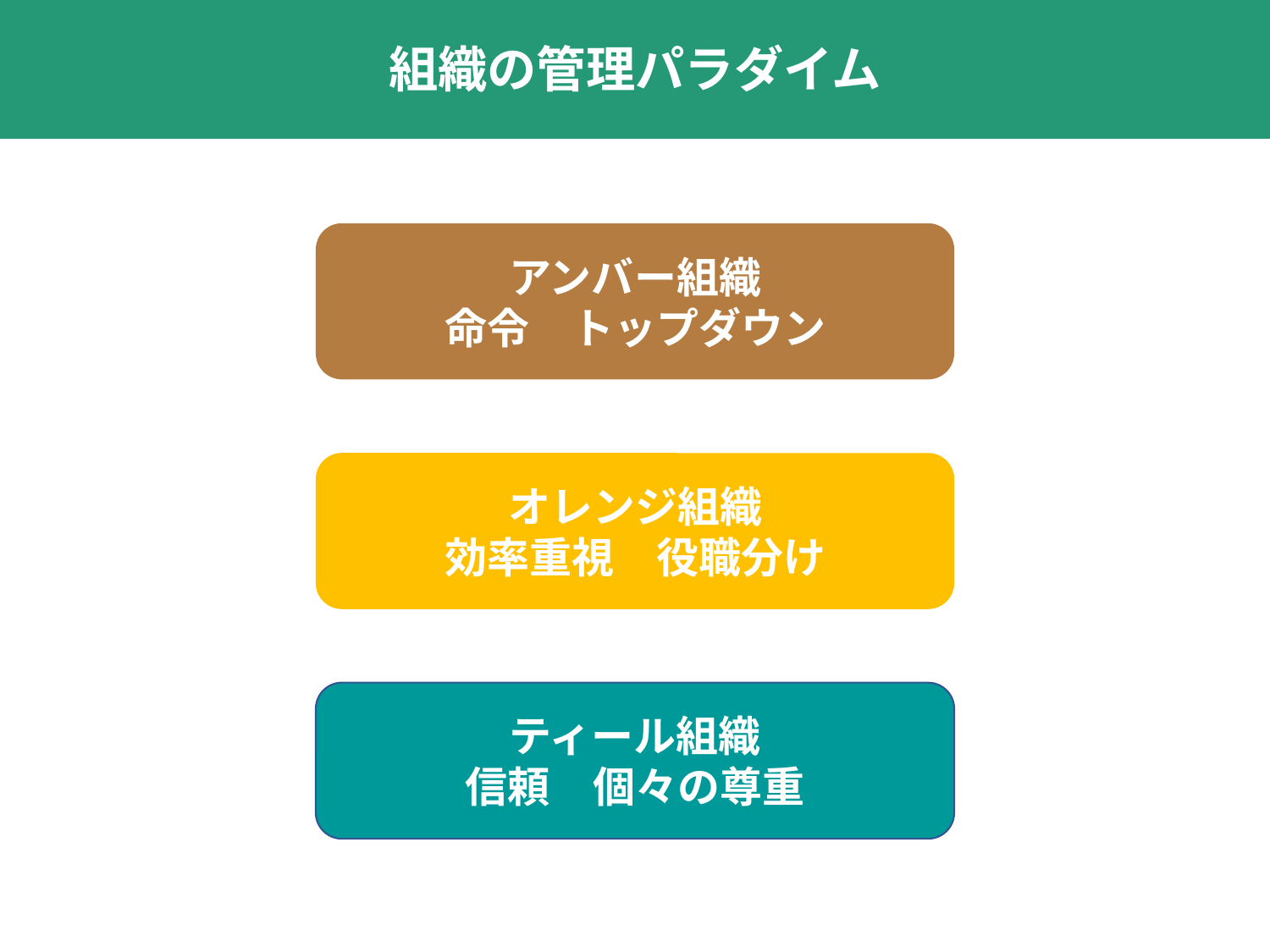

組織の管理パラダイム
アンバー組織
命令　トップダウン
オレンジ組織
効率重視　役職分け
ティール組織
信頼　個々の尊重